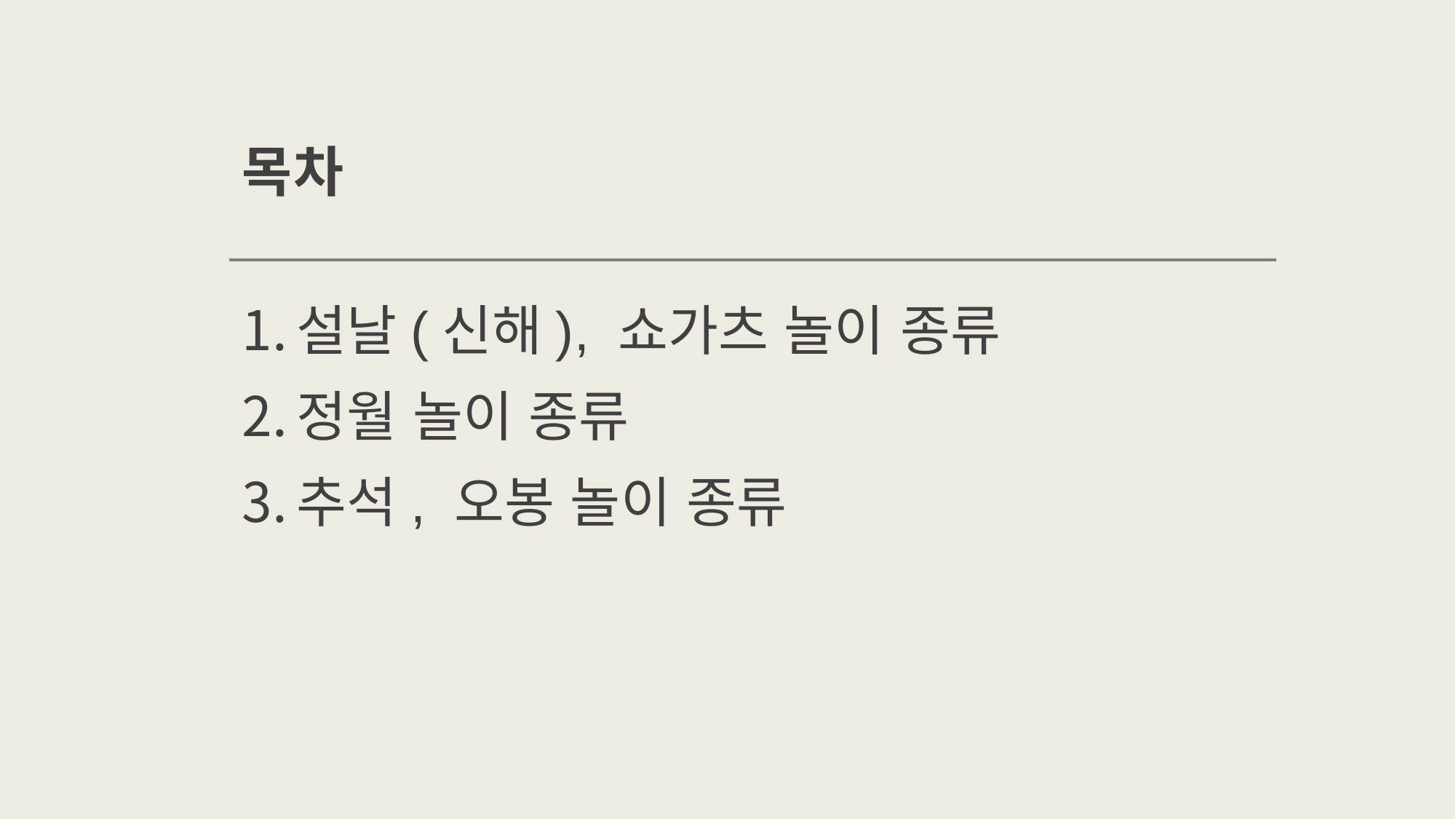

# 목차
설날(신해), 쇼가츠 놀이 종류
정월 놀이 종류
추석, 오봉 놀이 종류